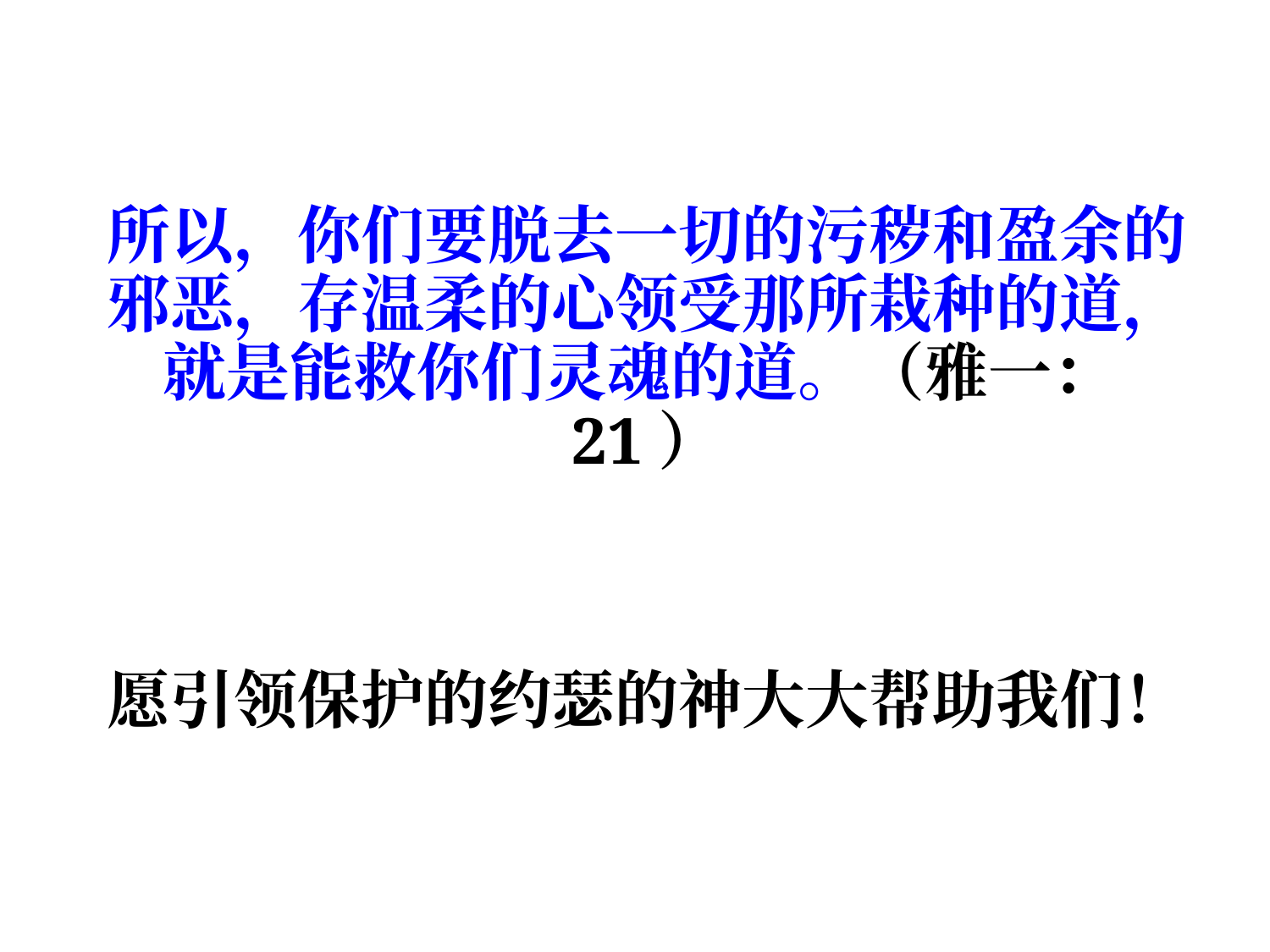

所以，你们要脱去一切的污秽和盈余的邪恶，存温柔的心领受那所栽种的道，就是能救你们灵魂的道。（雅一：21）

愿引领保护的约瑟的神大大帮助我们！